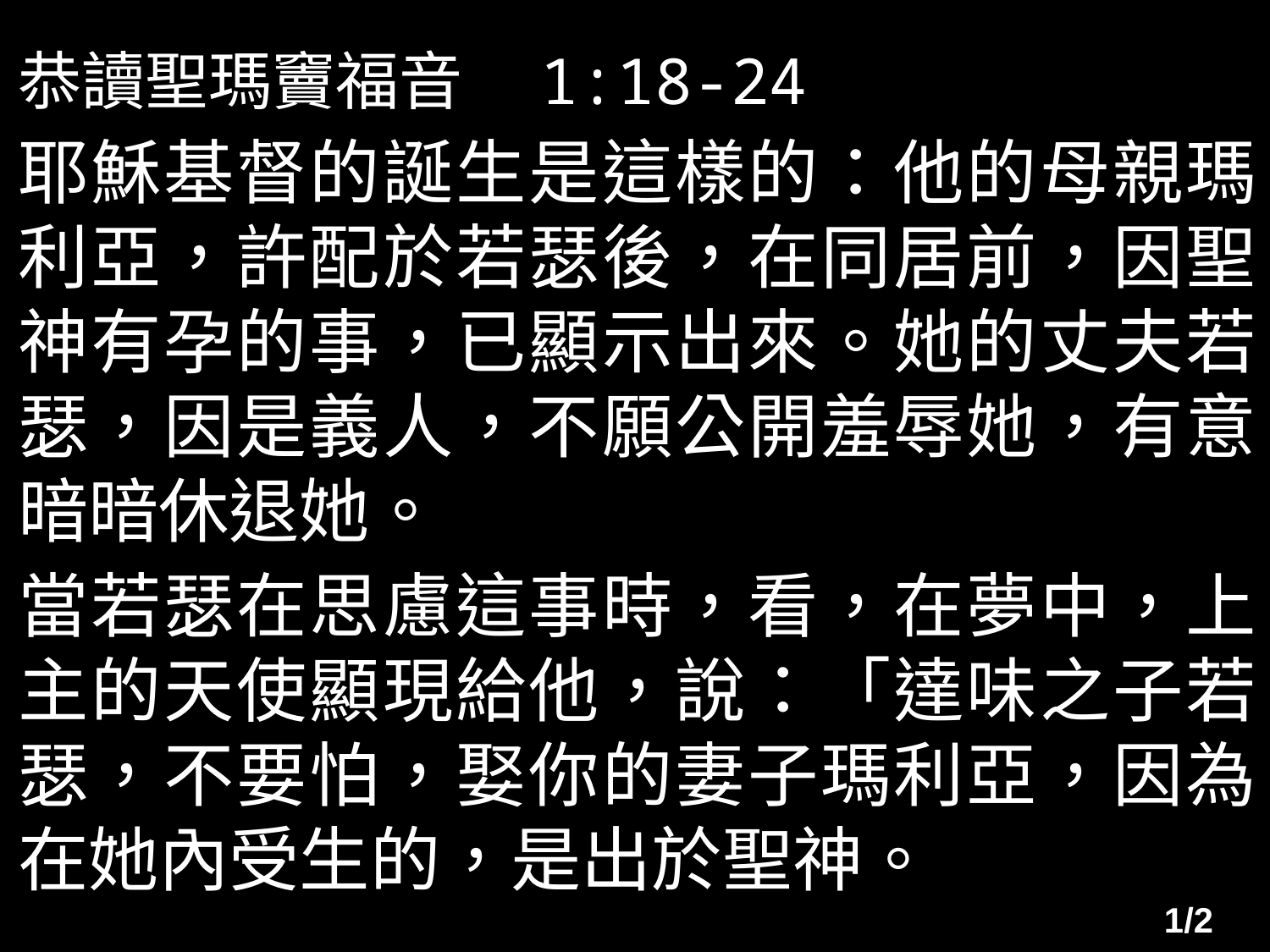

恭讀聖瑪竇福音　1:18-24
耶穌基督的誕生是這樣的：他的母親瑪利亞，許配於若瑟後，在同居前，因聖神有孕的事，已顯示出來。她的丈夫若瑟，因是義人，不願公開羞辱她，有意暗暗休退她。
當若瑟在思慮這事時，看，在夢中，上主的天使顯現給他，說：「達味之子若瑟，不要怕，娶你的妻子瑪利亞，因為在她內受生的，是出於聖神。
1/2